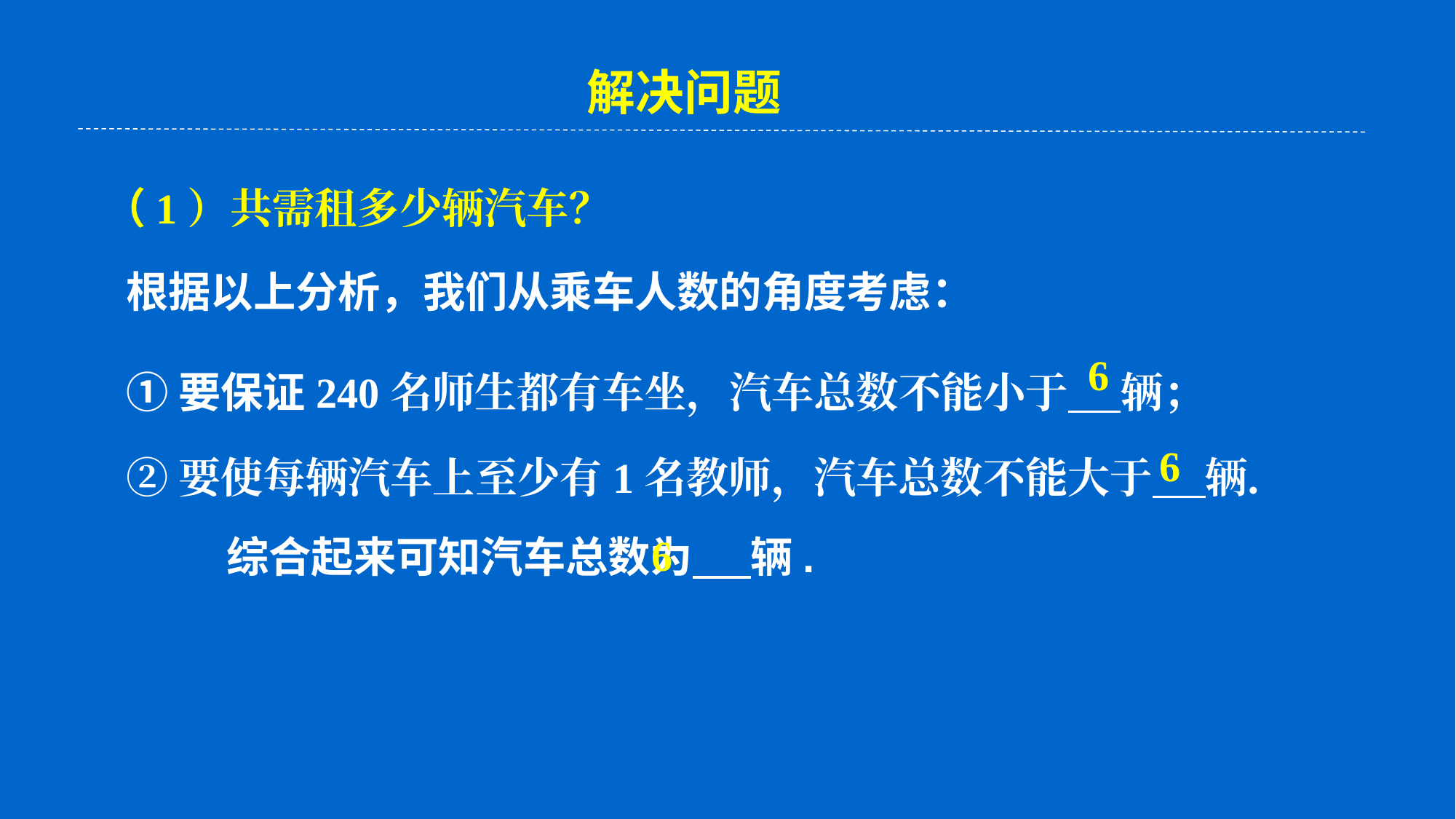

解决问题
（1）共需租多少辆汽车？
根据以上分析，我们从乘车人数的角度考虑：
①要保证240名师生都有车坐，汽车总数不能小于     辆；
②要使每辆汽车上至少有1名教师，汽车总数不能大于     辆．
6
6
6
综合起来可知汽车总数为      辆.